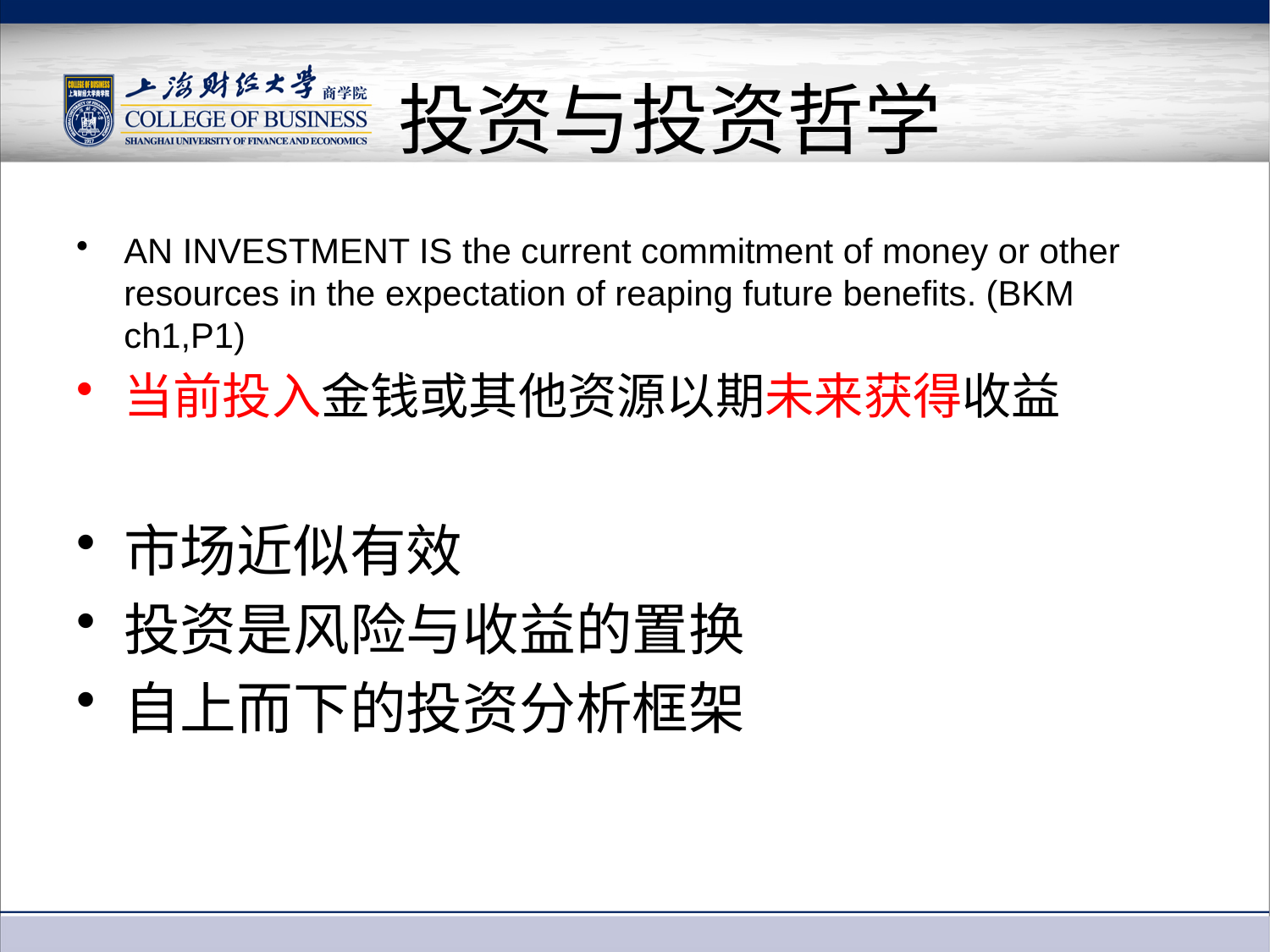

# 投资与投资哲学
AN INVESTMENT IS the current commitment of money or other resources in the expectation of reaping future benefits. (BKM ch1,P1)
当前投入金钱或其他资源以期未来获得收益

市场近似有效
投资是风险与收益的置换
自上而下的投资分析框架